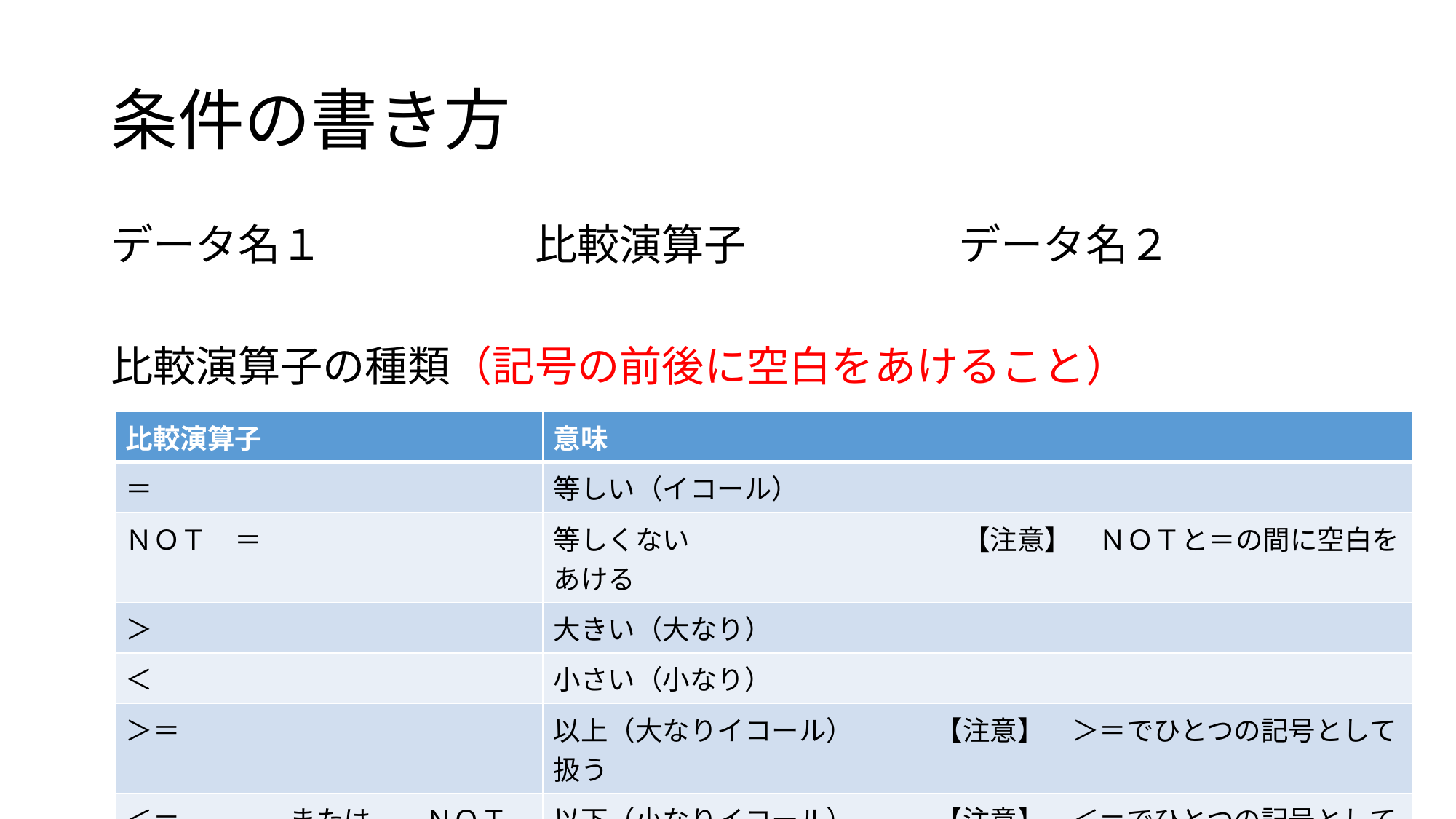

# 条件の書き方
データ名１　　　　　比較演算子　　　　　データ名２

比較演算子の種類（記号の前後に空白をあけること）
| 比較演算子 | 意味 |
| --- | --- |
| ＝ | 等しい（イコール） |
| ＮＯＴ　＝ | 等しくない　　　　　　　　　　【注意】　ＮＯＴと＝の間に空白をあける |
| ＞ | 大きい（大なり） |
| ＜ | 小さい（小なり） |
| ＞＝ | 以上（大なりイコール）　　　【注意】　＞＝でひとつの記号として扱う |
| ＜＝　　　　または　　ＮＯＴ　＞ | 以下（小なりイコール）　　　【注意】　＜＝でひとつの記号として扱う |